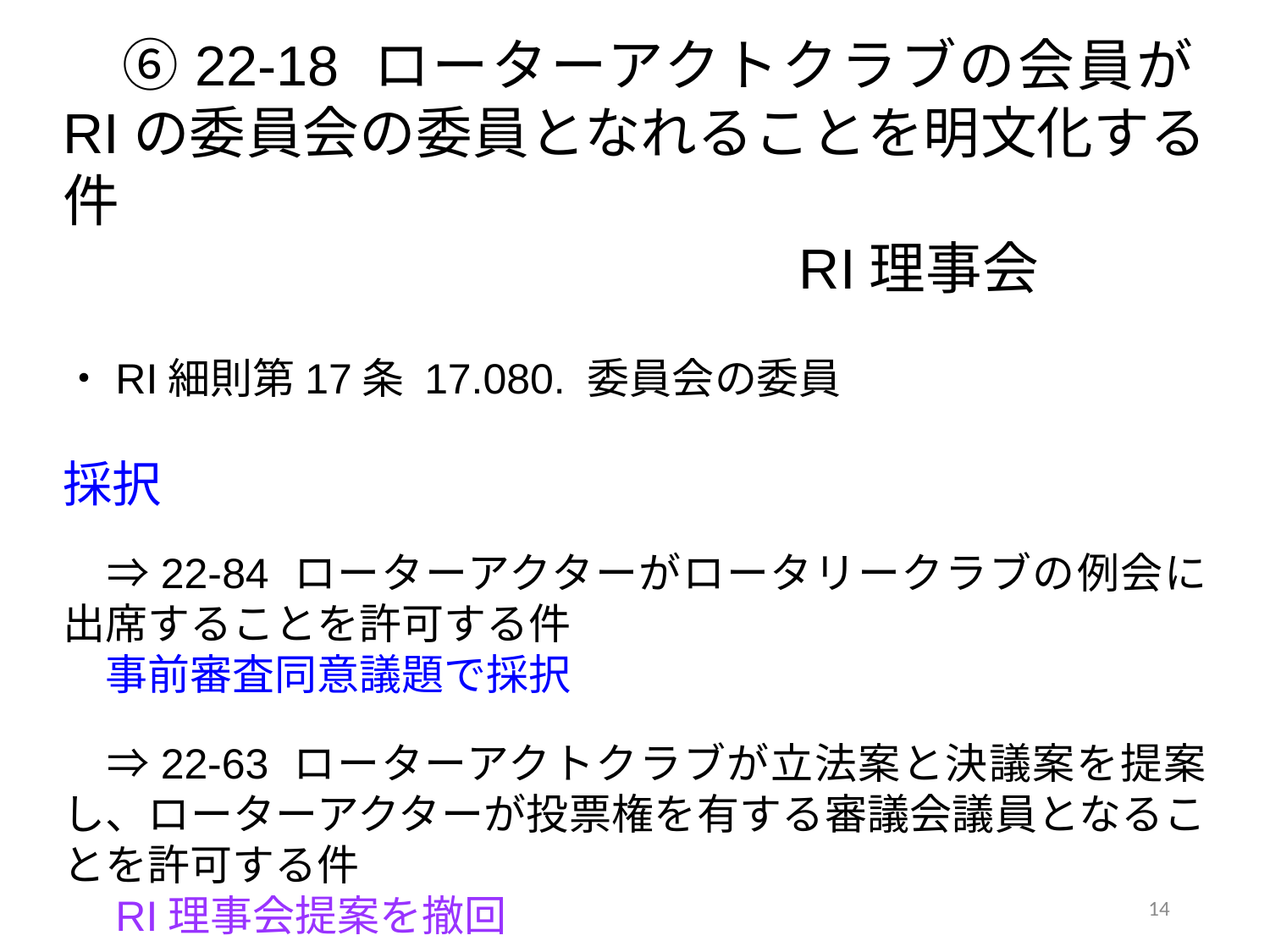

⑥22-18 ローターアクトクラブの会員がRIの委員会の委員となれることを明文化する件
                                               RI理事会

・RI細則第17条 17.080. 委員会の委員

採択

　⇒22-84 ローターアクターがロータリークラブの例会に出席することを許可する件
　事前審査同意議題で採択

　⇒22-63 ローターアクトクラブが立法案と決議案を提案し、ローターアクターが投票権を有する審議会議員となることを許可する件
　RI理事会提案を撤回
14